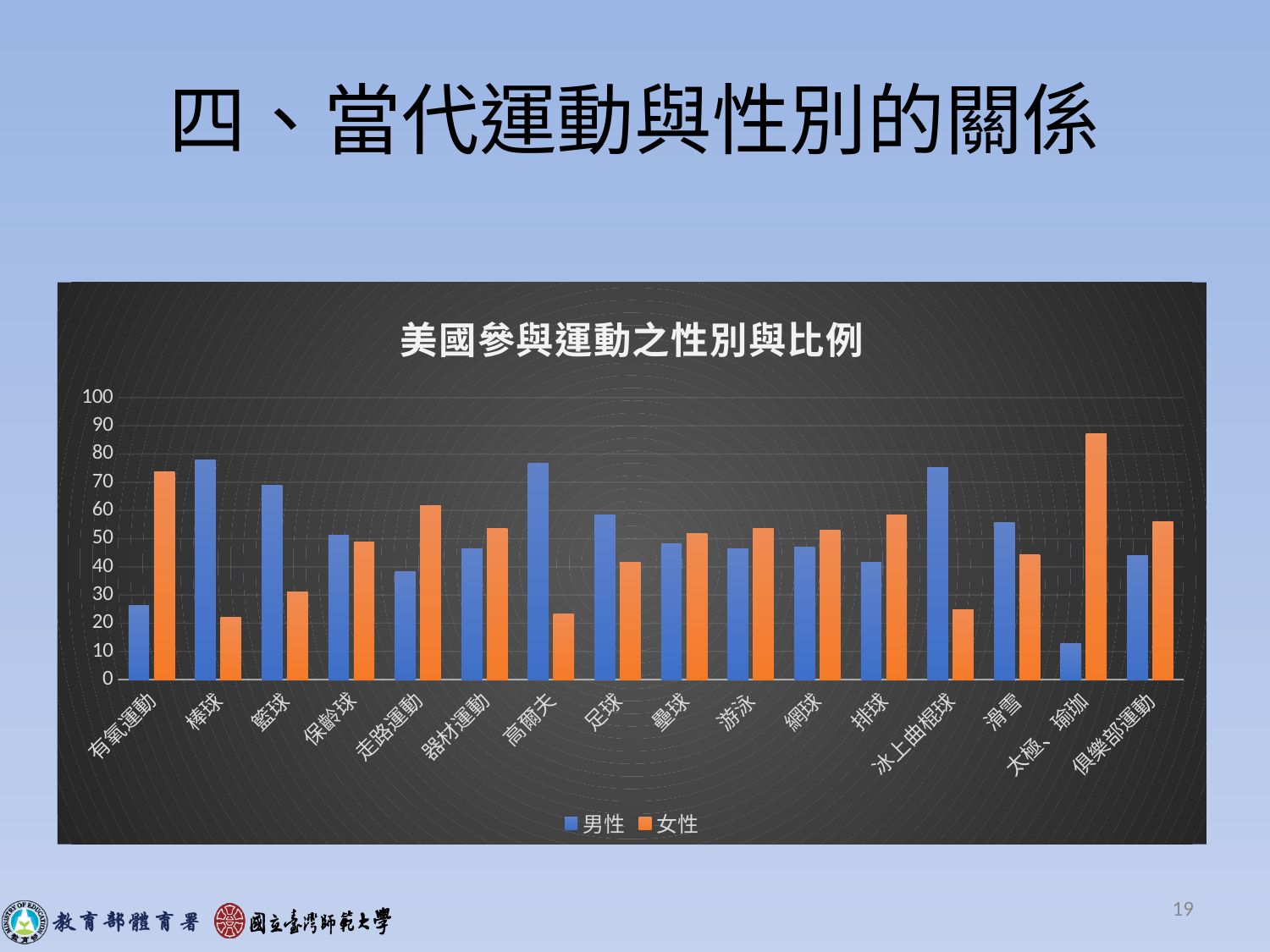

# 四、當代運動與性別的關係

### Chart: 美國參與運動之性別與比例

| Category | 男性 | 女性 |
|---|---|---|
| 有氧運動 | 26.2 | 73.8 |
| 棒球 | 77.9 | 22.1 |
| 籃球 | 68.8 | 31.2 |
| 保齡球 | 51.3 | 48.7 |
| 走路運動 | 38.2 | 61.8 |
| 器材運動 | 46.3 | 53.7 |
| 高爾夫 | 76.6 | 23.4 |
| 足球 | 58.3 | 41.7 |
| 壘球 | 48.2 | 51.8 |
| 游泳 | 46.4 | 53.6 |
| 網球 | 47.1 | 52.9 |
| 排球 | 41.5 | 58.5 |
| 冰上曲棍球 | 75.2 | 24.8 |
| 滑雪 | 55.6 | 44.4 |
| 太極、瑜珈 | 12.8 | 87.2 |
| 俱樂部運動 | 44.1 | 55.9 |
19